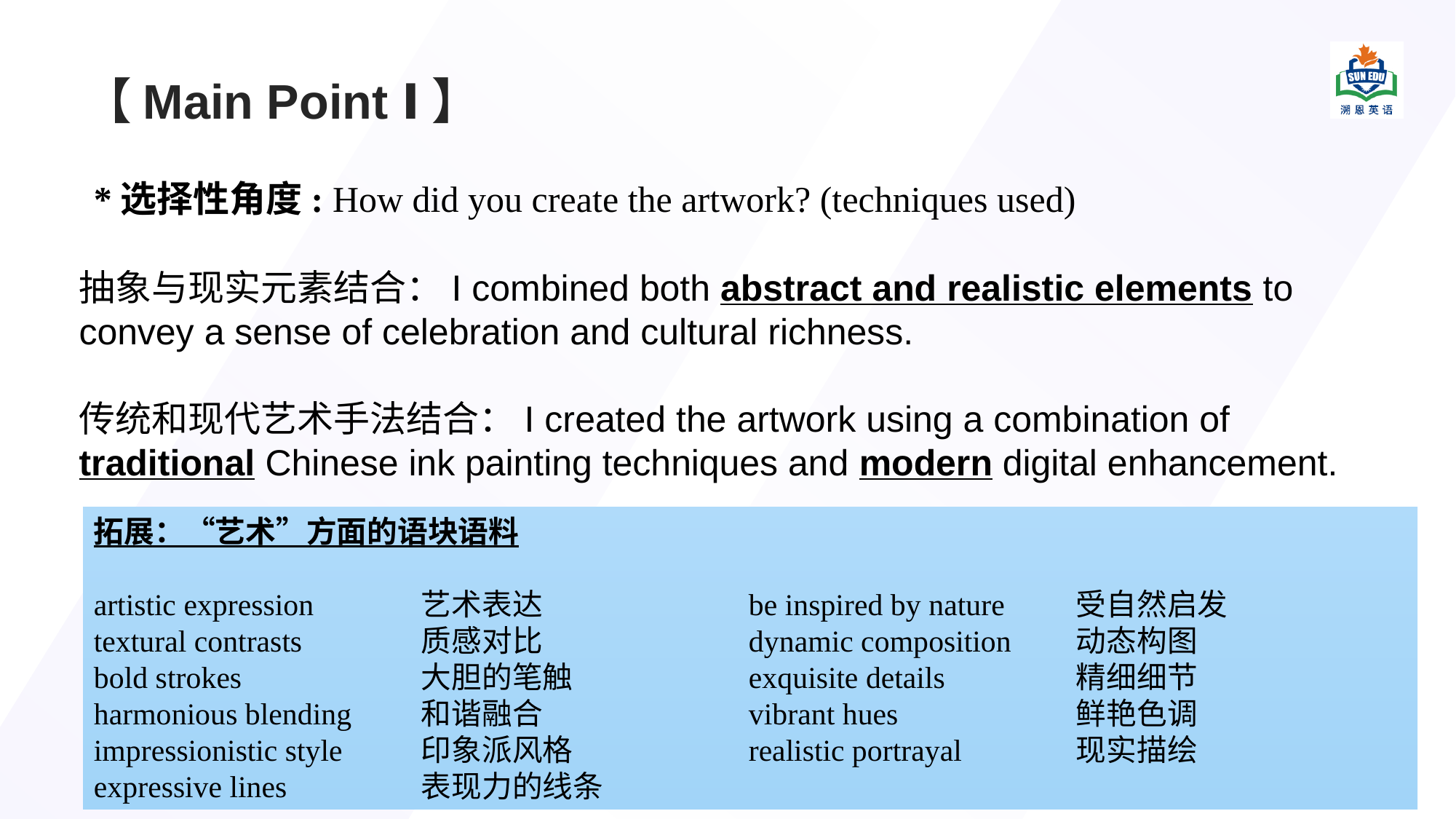

# 【Main Point Ⅰ】
*选择性角度: How did you create the artwork? (techniques used)
抽象与现实元素结合：I combined both abstract and realistic elements to convey a sense of celebration and cultural richness.

传统和现代艺术手法结合：I created the artwork using a combination of traditional Chinese ink painting techniques and modern digital enhancement.
拓展：“艺术”方面的语块语料

artistic expression 	艺术表达		be inspired by nature 	受自然启发
textural contrasts 		质感对比		dynamic composition 	动态构图
bold strokes 		大胆的笔触		exquisite details 		精细细节
harmonious blending 	和谐融合		vibrant hues 		鲜艳色调
impressionistic style 	印象派风格		realistic portrayal 	现实描绘
expressive lines 		表现力的线条